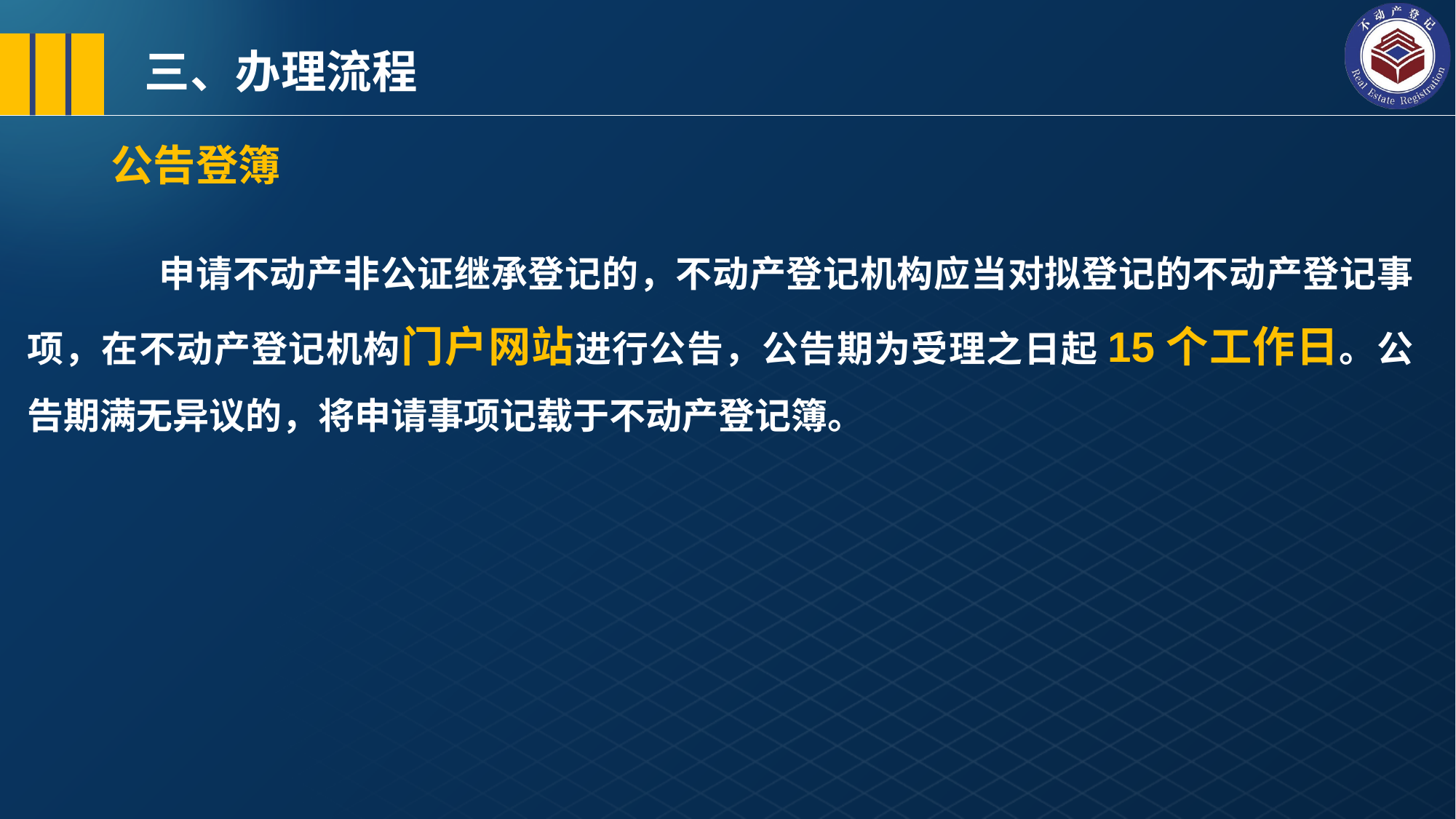

三、办理流程
      公告登簿
              申请不动产非公证继承登记的，不动产登记机构应当对拟登记的不动产登记事项，在不动产登记机构门户网站进行公告，公告期为受理之日起15个工作日。公告期满无异议的，将申请事项记载于不动产登记簿。